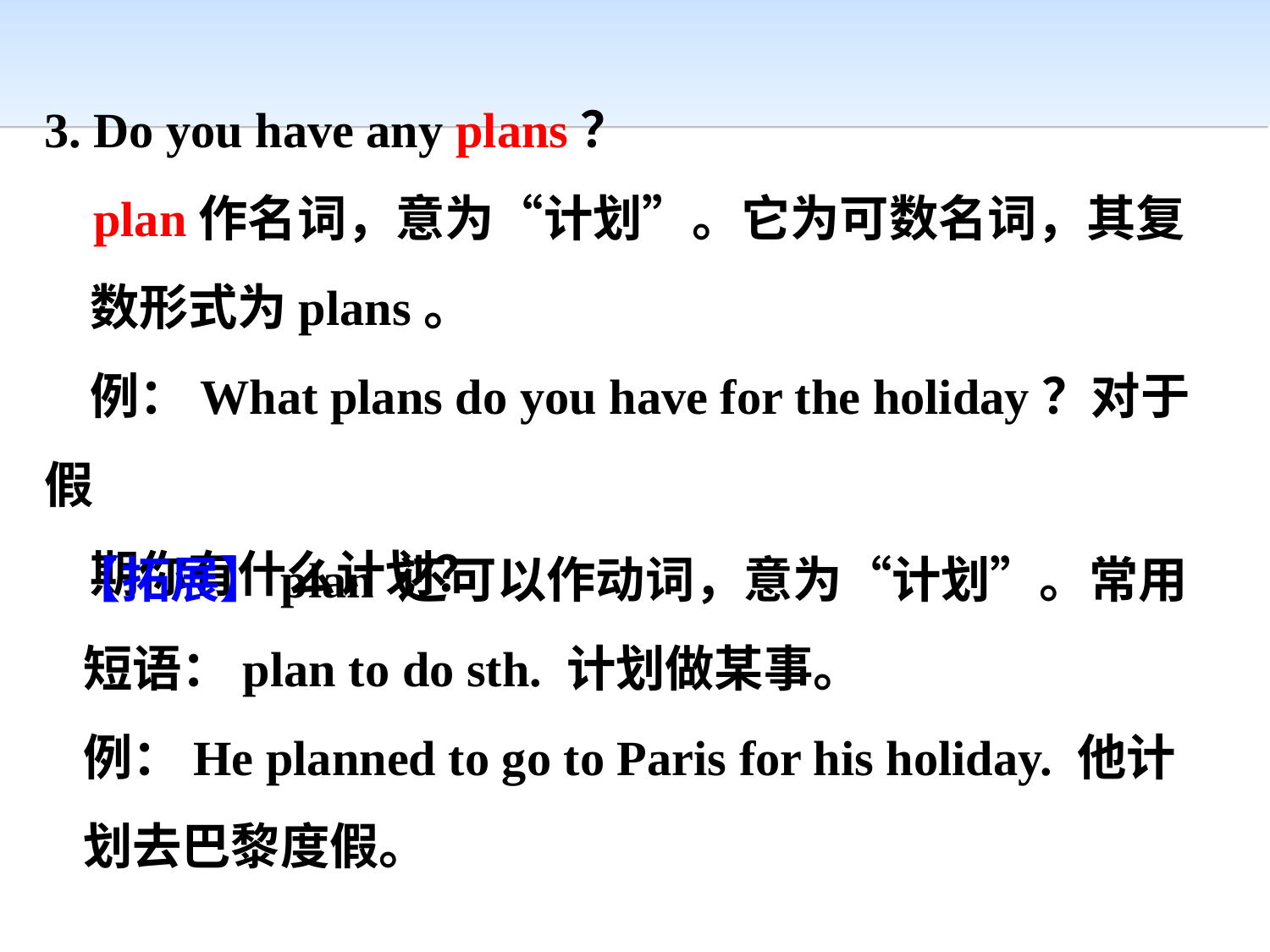

3. Do you have any plans？
    plan作名词，意为“计划”。它为可数名词，其复
   数形式为plans。
   例：What plans do you have for the holiday？对于假
   期你有什么计划？
  【拓展】plan 还可以作动词，意为“计划”。常用
   短语：plan to do sth. 计划做某事。
   例：He planned to go to Paris for his holiday. 他计
   划去巴黎度假。